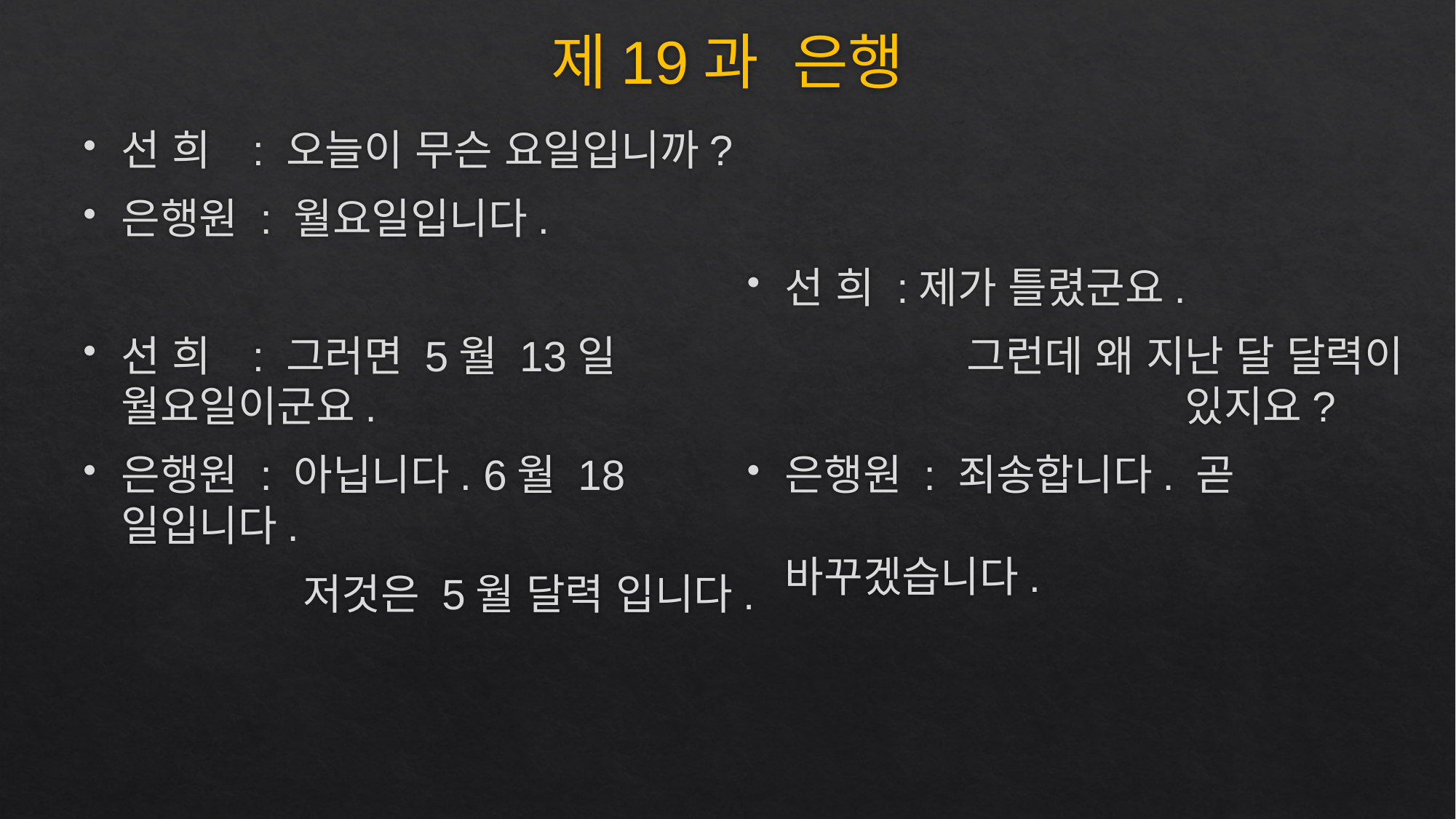

# 제19과  은행
선 희	 : 오늘이 무슨 요일입니까?
은행원 : 월요일입니다.

선 희	 : 그러면 5월 13일 월요일이군요.
은행원 : 아닙니다. 6월 18일입니다.
		저것은 5월 달력 입니다.

선 희 :제가 틀렸군요.
		그런데 왜 지난 달 달력이 				있지요?
은행원 : 죄송합니다. 곧 						바꾸겠습니다.